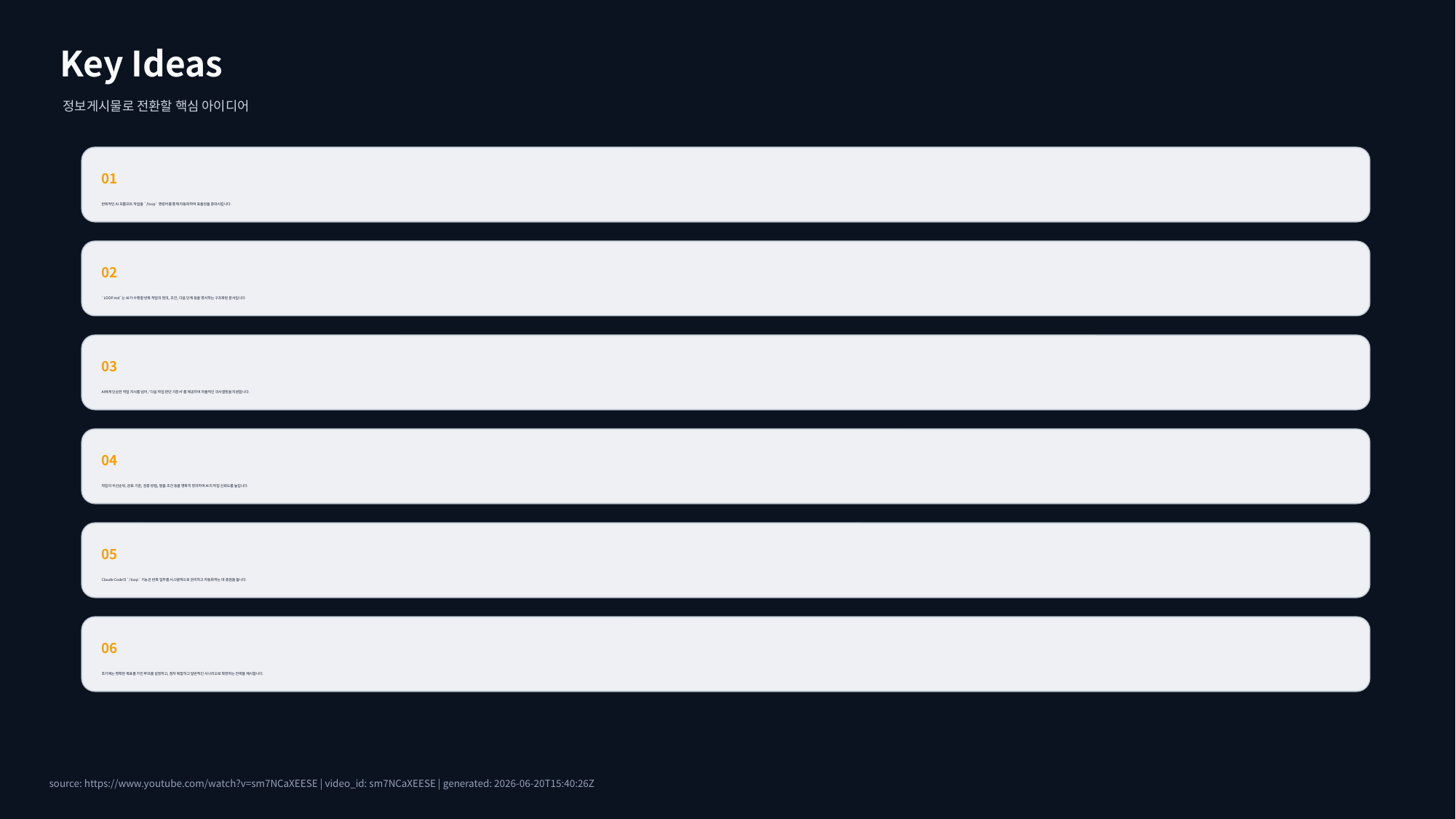

Key Ideas
정보게시물로 전환할 핵심 아이디어

01
반복적인 AI 프롬프트 작업을 `/loop` 명령어를 통해 자동화하여 효율성을 증대시킵니다.

02
`LOOP.md`는 AI가 수행할 반복 작업의 정의, 조건, 다음 단계 등을 명시하는 구조화된 문서입니다.

03
AI에게 단순한 작업 지시를 넘어, '다음 작업 판단 기준서'를 제공하여 자율적인 의사결정을 지원합니다.

04
작업의 우선순위, 완료 기준, 검증 방법, 멈춤 조건 등을 명확히 정의하여 AI의 작업 신뢰도를 높입니다.

05
Claude Code의 `/loop` 기능은 반복 업무를 시스템적으로 관리하고 자동화하는 데 중점을 둡니다.

06
초기에는 명확한 목표를 가진 루프를 설정하고, 점차 복잡하고 일반적인 시나리오로 확장하는 전략을 제시합니다.
source: https://www.youtube.com/watch?v=sm7NCaXEESE | video_id: sm7NCaXEESE | generated: 2026-06-20T15:40:26Z